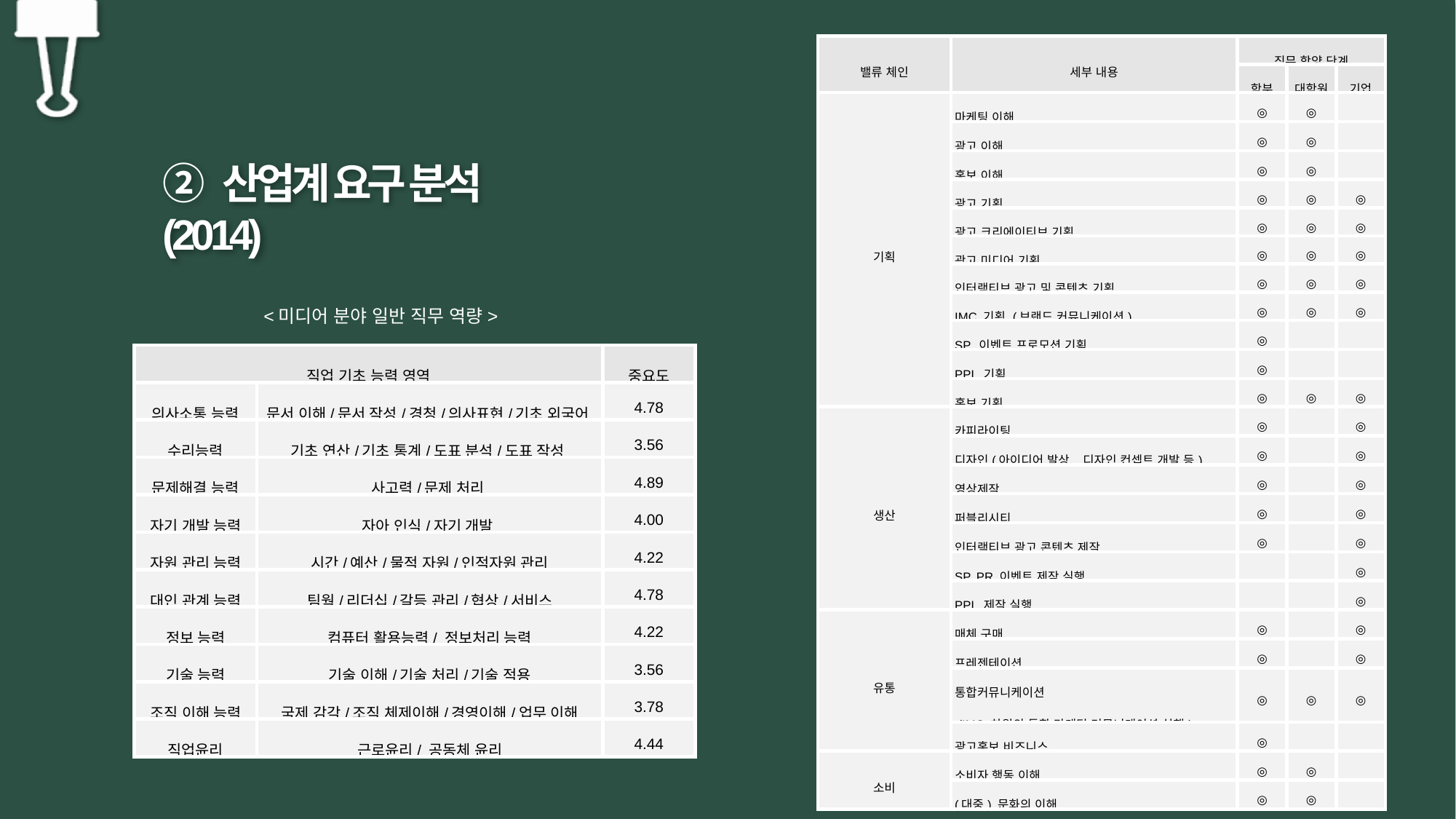

| 밸류 체인 | 세부 내용 | 직무 함양 단계 |  |  |
| --- | --- | --- | --- | --- |
|  |  | 학부 | 대학원 | 기업 |
| 기획 | 마케팅 이해 | ◎ | ◎ |  |
|  | 광고 이해 | ◎ | ◎ |  |
|  | 홍보 이해 | ◎ | ◎ |  |
|  | 광고 기획 | ◎ | ◎ | ◎ |
|  | 광고 크리에이티브 기획 | ◎ | ◎ | ◎ |
|  | 광고 미디어 기획 | ◎ | ◎ | ◎ |
|  | 인터랙티브 광고 및 콘텐츠 기획 | ◎ | ◎ | ◎ |
|  | IMC 기획 (브랜드 커뮤니케이션) | ◎ | ◎ | ◎ |
|  | SP, 이벤트 프로모션 기획 | ◎ |  |  |
|  | PPL 기획 | ◎ |  |  |
|  | 홍보 기획 | ◎ | ◎ | ◎ |
| 생산 | 카피라이팅 | ◎ |  | ◎ |
|  | 디자인(아이디어 발상, 디자인 컨셉트 개발 등) | ◎ |  | ◎ |
|  | 영상제작 | ◎ |  | ◎ |
|  | 퍼블리시티 | ◎ |  | ◎ |
|  | 인터랙티브 광고 콘텐츠 제작 | ◎ |  | ◎ |
|  | SP, PR 이벤트 제작 실행 |  |  | ◎ |
|  | PPL 제작 실행 |  |  | ◎ |
| 유통 | 매체 구매 | ◎ |  | ◎ |
|  | 프레젠테이션 | ◎ |  | ◎ |
|  | 통합커뮤니케이션 (IMC 차원의 통합 마케팅 커뮤니케이션 실행) | ◎ | ◎ | ◎ |
|  | 광고홍보 비즈니스 | ◎ |  |  |
| 소비 | 소비자 행동 이해 | ◎ | ◎ |  |
|  | (대중) 문화의 이해 | ◎ | ◎ |  |
② 산업계 요구 분석(2014)
<미디어 분야 일반 직무 역량>
| 직업 기초 능력 영역 |  | 중요도 |
| --- | --- | --- |
| 의사소통 능력 | 문서 이해/문서 작성/경청/의사표현/기초 외국어 | 4.78 |
| 수리능력 | 기초 연산/기초 통계/도표 분석/도표 작성 | 3.56 |
| 문제해결 능력 | 사고력/문제 처리 | 4.89 |
| 자기 개발 능력 | 자아 인식/자기 개발 | 4.00 |
| 자원 관리 능력 | 시간/예산/물적 자원/인적자원 관리 | 4.22 |
| 대인 관계 능력 | 팀웍/리더십/갈등 관리/협상/서비스 | 4.78 |
| 정보 능력 | 컴퓨터 활용능력/ 정보처리 능력 | 4.22 |
| 기술 능력 | 기술 이해/기술 처리/기술 적용 | 3.56 |
| 조직 이해 능력 | 국제 감각/조직 체제이해/경영이해/업무 이해 | 3.78 |
| 직업윤리 | 근로윤리/ 공동체 윤리 | 4.44 |